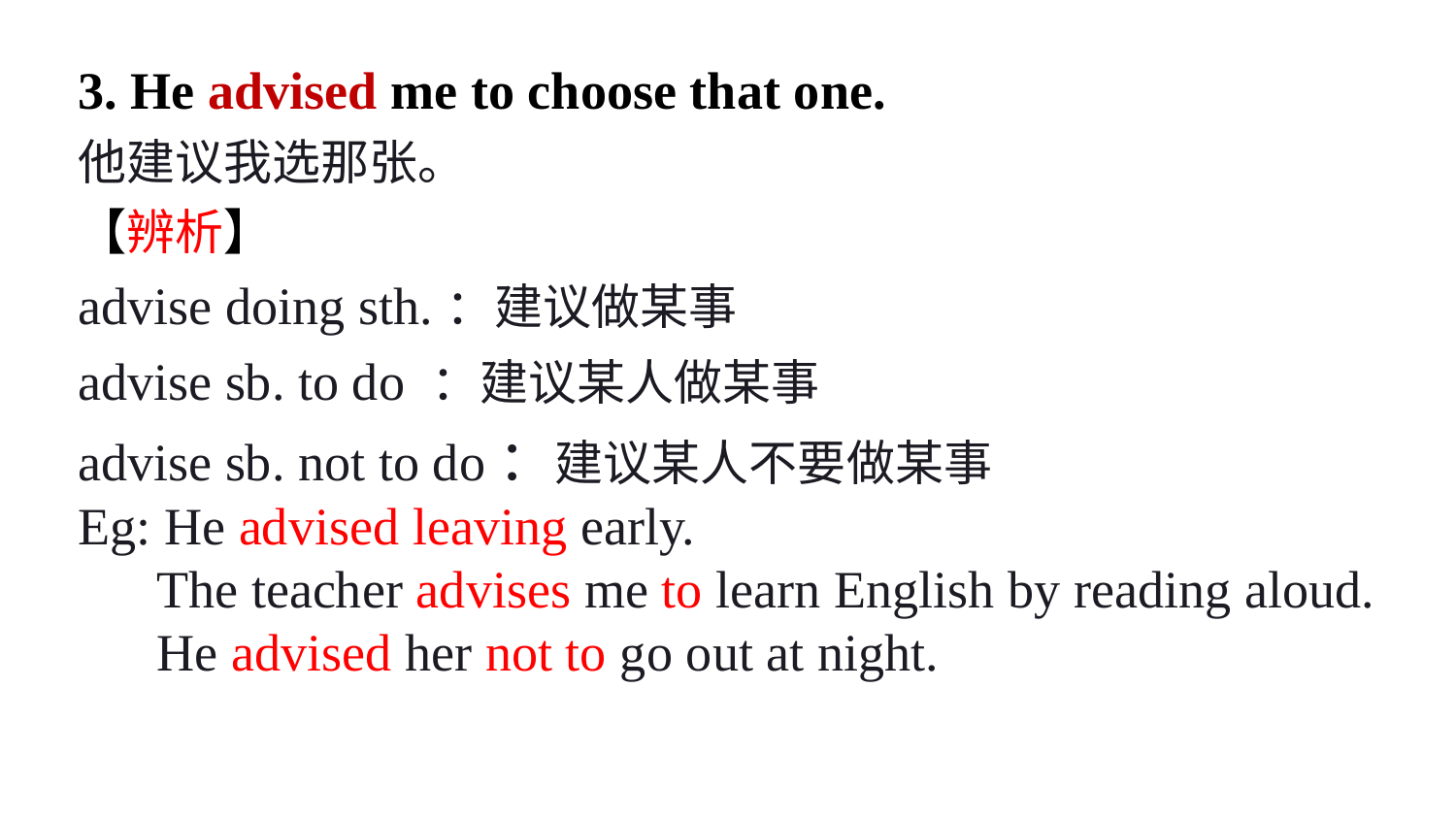

3. He advised me to choose that one.
他建议我选那张。
【辨析】
advise doing sth.：建议做某事
advise sb. to do ：建议某人做某事
advise sb. not to do：建议某人不要做某事
Eg: He advised leaving early.
      The teacher advises me to learn English by reading aloud.
      He advised her not to go out at night.